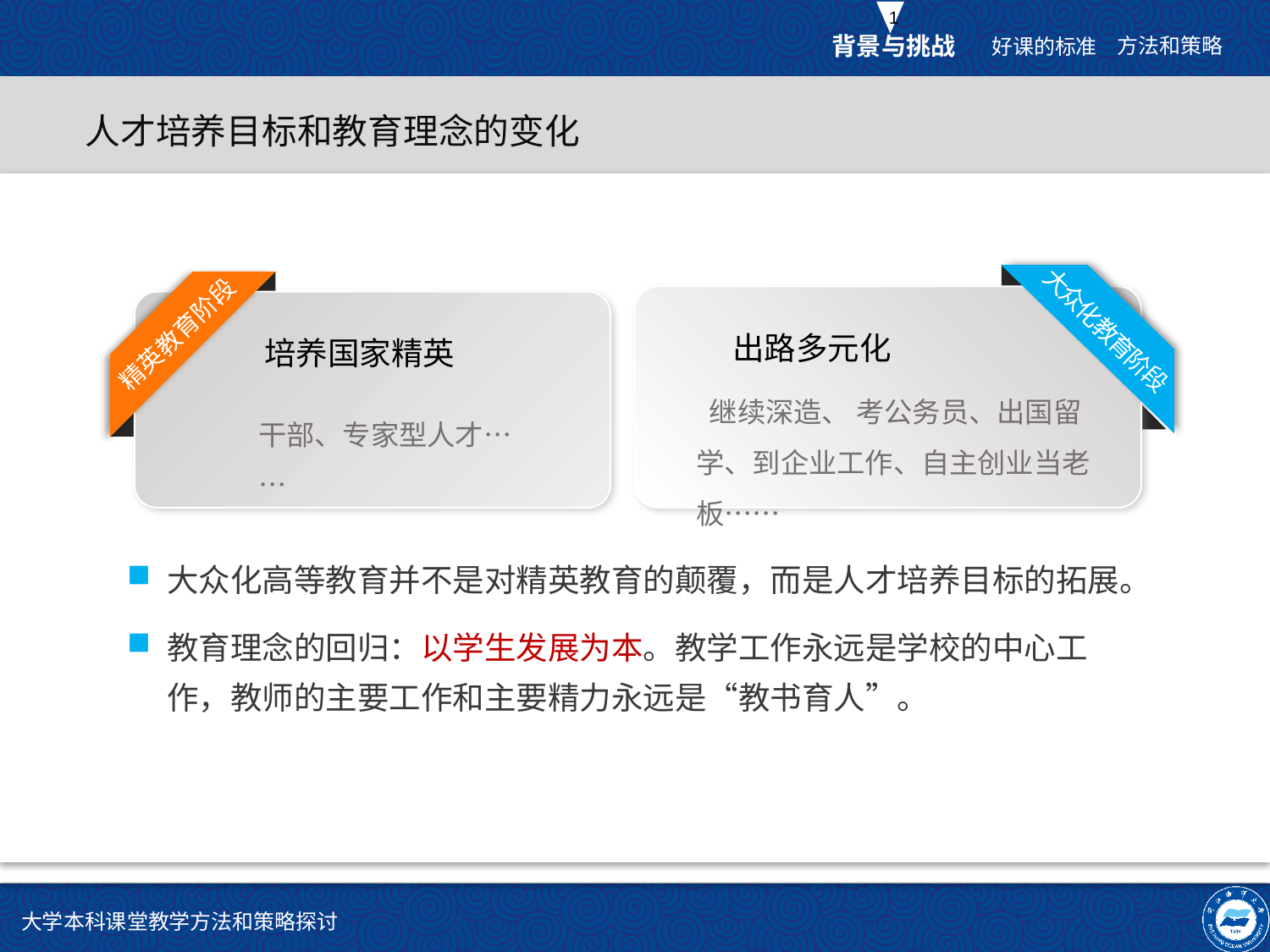

人才培养目标和教育理念的变化

出路多元化
培养国家精英
大众化教育阶段
精英教育阶段
 继续深造、 考公务员、出国留学、到企业工作、自主创业当老板……
干部、专家型人才……

大众化高等教育并不是对精英教育的颠覆，而是人才培养目标的拓展。
教育理念的回归：以学生发展为本。教学工作永远是学校的中心工作，教师的主要工作和主要精力永远是“教书育人”。